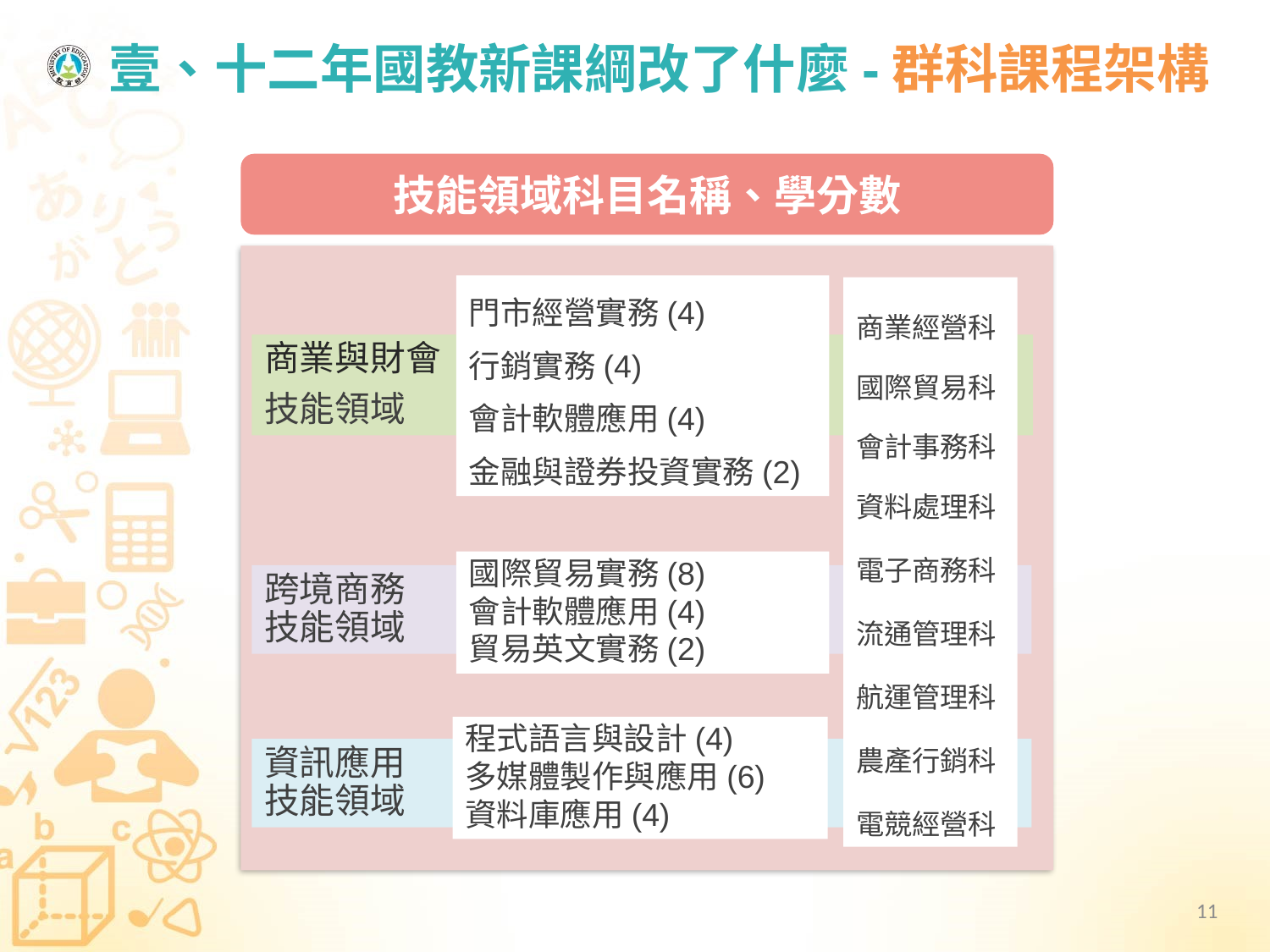

# 壹、十二年國教新課綱改了什麼-群科課程架構
技能領域科目名稱、學分數

商業與財會
技能領域
門市經營實務(4)
行銷實務(4)
會計軟體應用(4)
金融與證券投資實務(2)
商業經營科國際貿易科會計事務科資料處理科
電子商務科
流通管理科
航運管理科
農產行銷科
電競經營科
跨境商務
技能領域
國際貿易實務(8)
會計軟體應用(4)
貿易英文實務(2)
資訊應用
技能領域
程式語言與設計(4)
多媒體製作與應用(6)
資料庫應用(4)
11